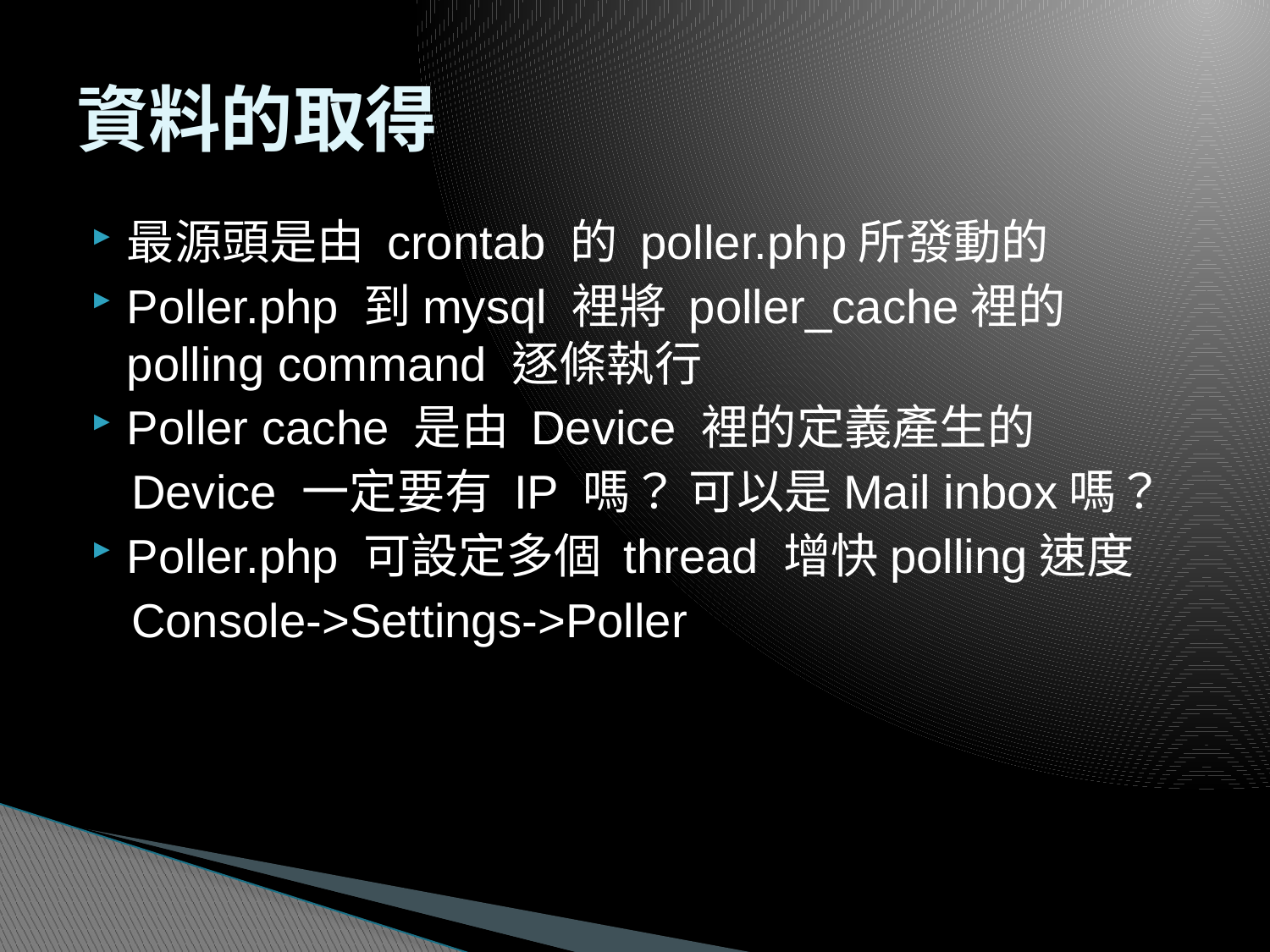

最源頭是由 crontab 的 poller.php所發動的
Poller.php 到mysql 裡將 poller_cache裡的 polling command 逐條執行
Poller cache 是由 Device 裡的定義產生的
   Device 一定要有 IP 嗎？ 可以是Mail inbox嗎？
Poller.php 可設定多個 thread 增快polling速度
   Console->Settings->Poller
資料的取得